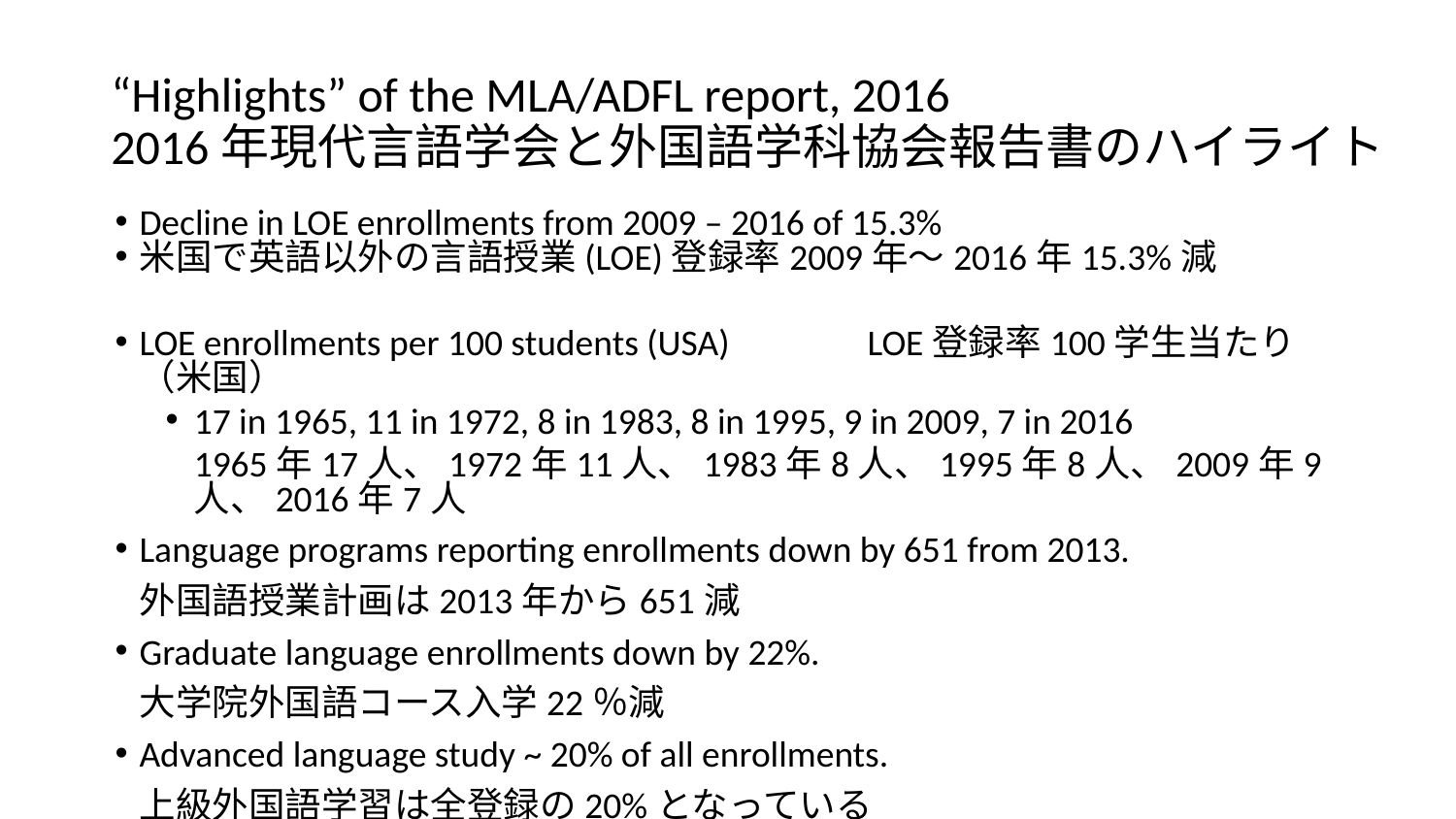

# “Highlights” of the MLA/ADFL report, 2016
2016年現代言語学会と外国語学科協会報告書のハイライト
Decline in LOE enrollments from 2009 – 2016 of 15.3%
米国で英語以外の言語授業(LOE)登録率2009年～2016年15.3%減
LOE enrollments per 100 students (USA)	LOE登録率100学生当たり（米国）
17 in 1965, 11 in 1972, 8 in 1983, 8 in 1995, 9 in 2009, 7 in 2016
1965年17人、1972年11人、1983年8人、1995年8人、2009年9人、2016年7人
Language programs reporting enrollments down by 651 from 2013.
外国語授業計画は2013年から651減
Graduate language enrollments down by 22%.
大学院外国語コース入学22％減
Advanced language study ~ 20% of all enrollments.
上級外国語学習は全登録の20%となっている